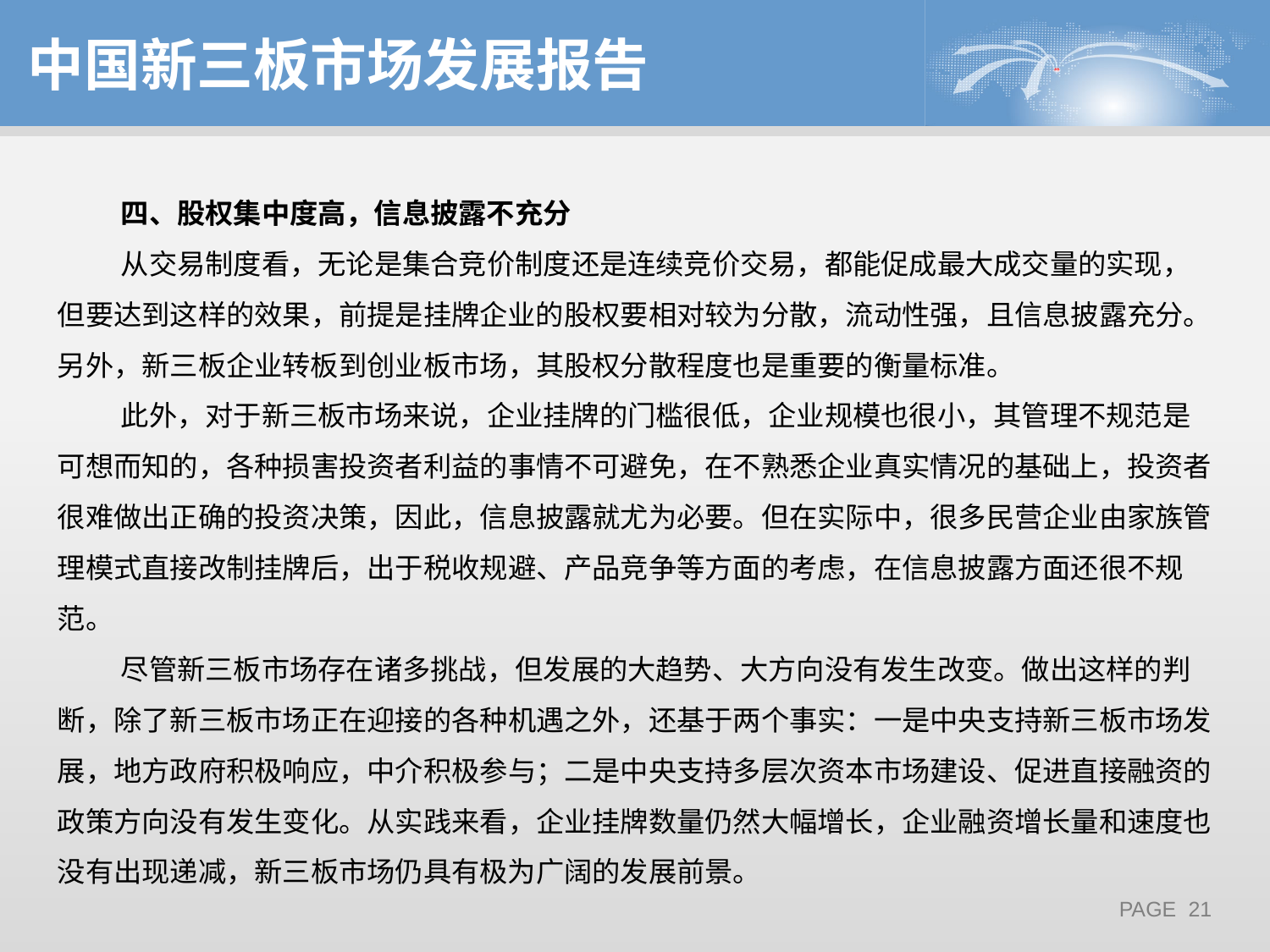

中国新三板市场发展报告
四、股权集中度高，信息披露不充分
从交易制度看，无论是集合竞价制度还是连续竞价交易，都能促成最大成交量的实现，但要达到这样的效果，前提是挂牌企业的股权要相对较为分散，流动性强，且信息披露充分。另外，新三板企业转板到创业板市场，其股权分散程度也是重要的衡量标准。
此外，对于新三板市场来说，企业挂牌的门槛很低，企业规模也很小，其管理不规范是可想而知的，各种损害投资者利益的事情不可避免，在不熟悉企业真实情况的基础上，投资者很难做出正确的投资决策，因此，信息披露就尤为必要。但在实际中，很多民营企业由家族管理模式直接改制挂牌后，出于税收规避、产品竞争等方面的考虑，在信息披露方面还很不规范。
尽管新三板市场存在诸多挑战，但发展的大趋势、大方向没有发生改变。做出这样的判断，除了新三板市场正在迎接的各种机遇之外，还基于两个事实：一是中央支持新三板市场发展，地方政府积极响应，中介积极参与；二是中央支持多层次资本市场建设、促进直接融资的政策方向没有发生变化。从实践来看，企业挂牌数量仍然大幅增长，企业融资增长量和速度也没有出现递减，新三板市场仍具有极为广阔的发展前景。